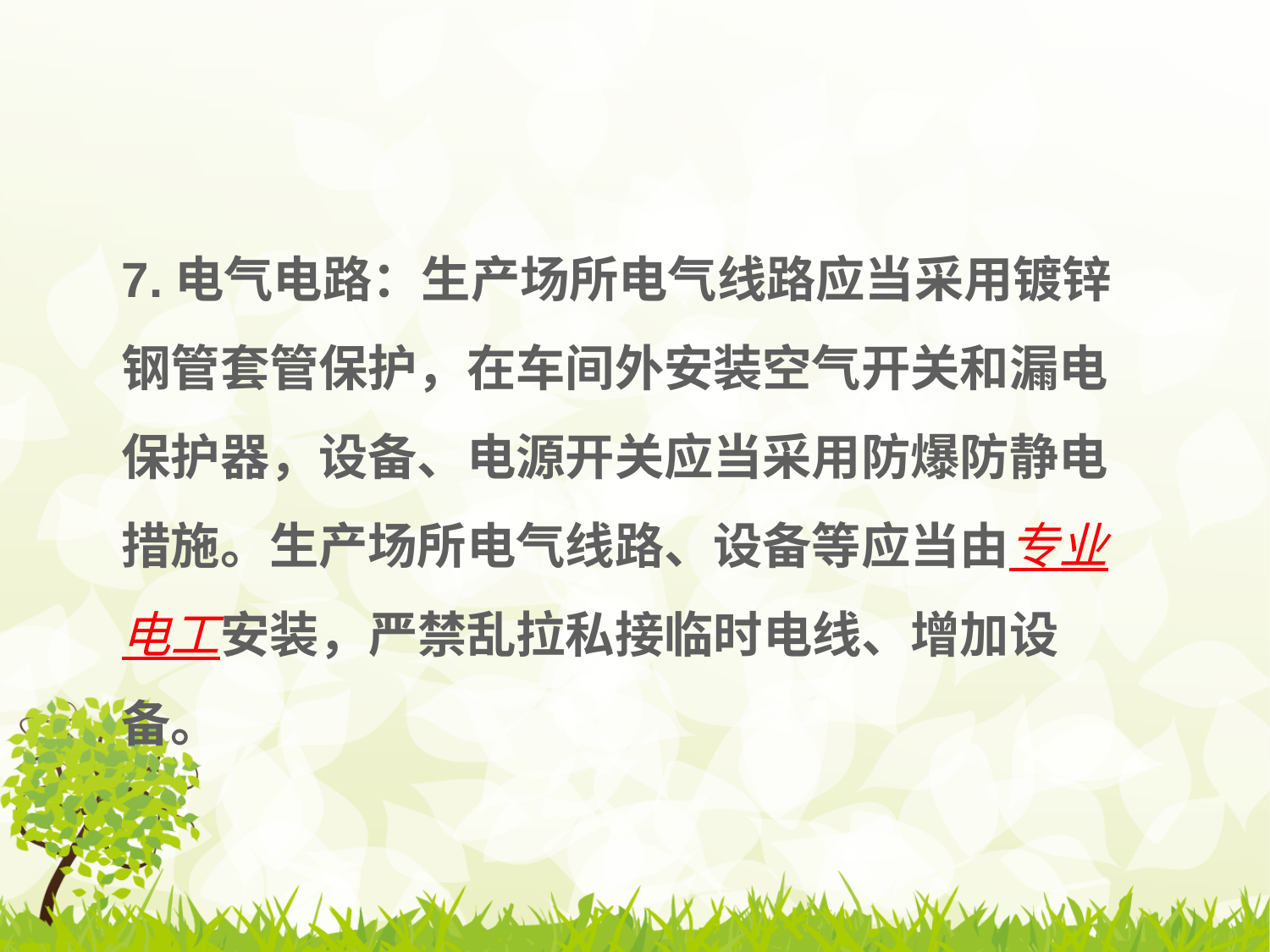

7.电气电路：生产场所电气线路应当采用镀锌钢管套管保护，在车间外安装空气开关和漏电保护器，设备、电源开关应当采用防爆防静电措施。生产场所电气线路、设备等应当由专业电工安装，严禁乱拉私接临时电线、增加设备。